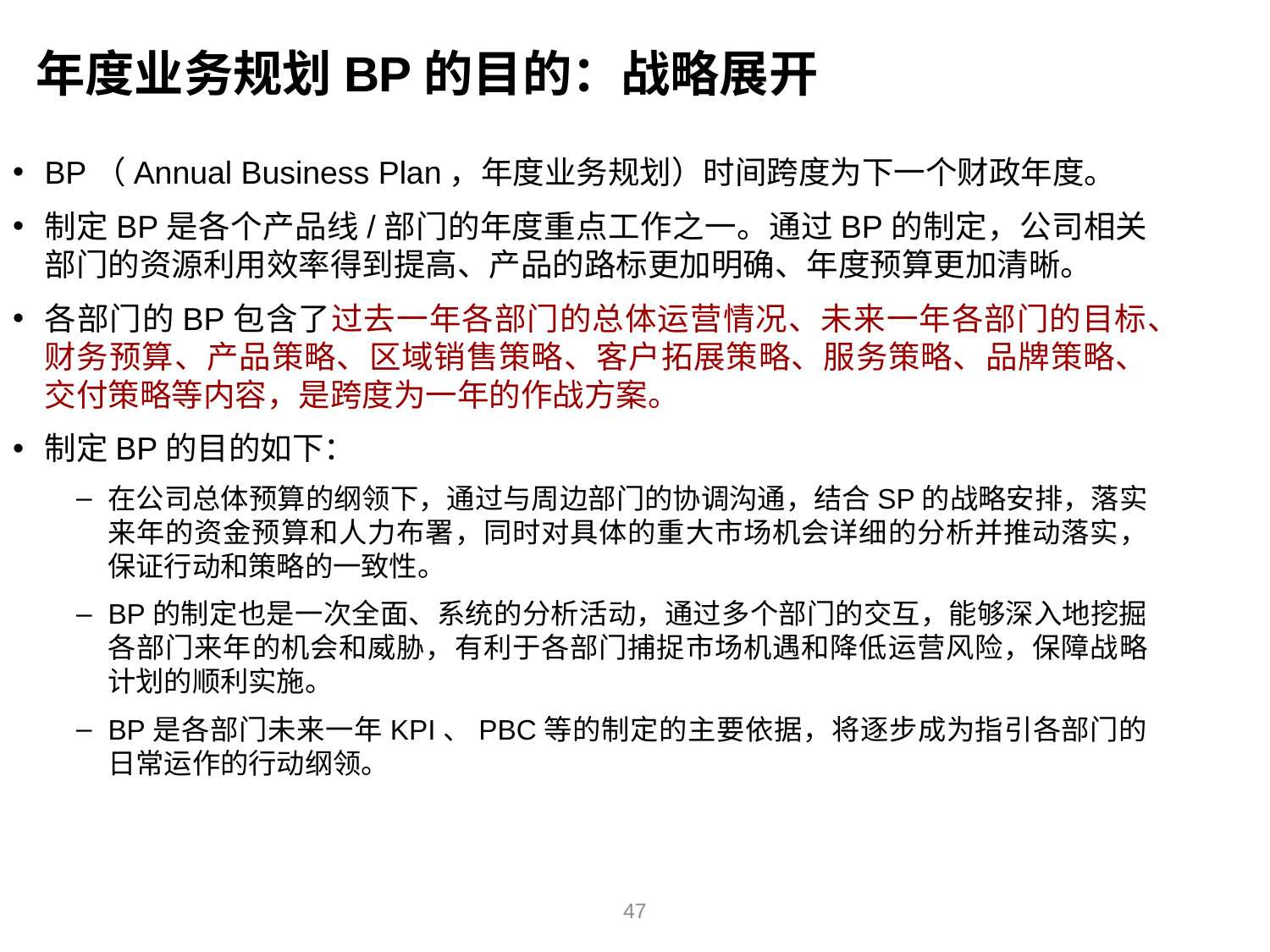

年度业务规划BP的目的：战略展开
BP（Annual Business Plan，年度业务规划）时间跨度为下一个财政年度。
制定BP是各个产品线/部门的年度重点工作之一。通过BP的制定，公司相关部门的资源利用效率得到提高、产品的路标更加明确、年度预算更加清晰。
各部门的BP包含了过去一年各部门的总体运营情况、未来一年各部门的目标、财务预算、产品策略、区域销售策略、客户拓展策略、服务策略、品牌策略、交付策略等内容，是跨度为一年的作战方案。
制定BP的目的如下：
在公司总体预算的纲领下，通过与周边部门的协调沟通，结合SP的战略安排，落实来年的资金预算和人力布署，同时对具体的重大市场机会详细的分析并推动落实，保证行动和策略的一致性。
BP的制定也是一次全面、系统的分析活动，通过多个部门的交互，能够深入地挖掘各部门来年的机会和威胁，有利于各部门捕捉市场机遇和降低运营风险，保障战略计划的顺利实施。
BP是各部门未来一年KPI、PBC等的制定的主要依据，将逐步成为指引各部门的日常运作的行动纲领。
47